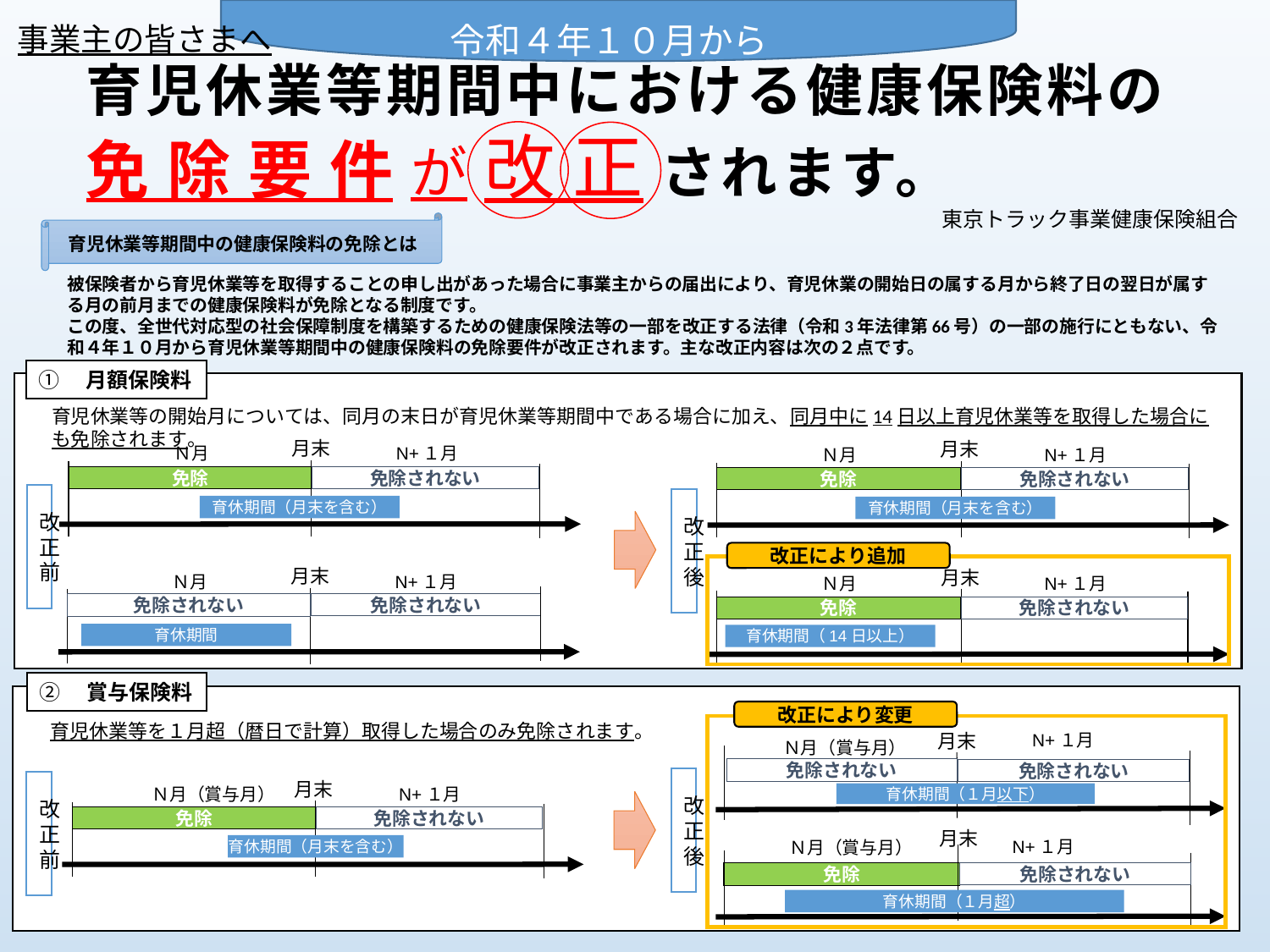

令和４年１０月から
事業主の皆さまへ
育児休業等期間中における健康保険料の
免除要件が改正されます。

東京トラック事業健康保険組合

育児休業等期間中の健康保険料の免除とは
被保険者から育児休業等を取得することの申し出があった場合に事業主からの届出により、育児休業の開始日の属する月から終了日の翌日が属する月の前月までの健康保険料が免除となる制度です。
この度、全世代対応型の社会保障制度を構築するための健康保険法等の一部を改正する法律（令和3年法律第66号）の一部の施行にともない、令和４年１０月から育児休業等期間中の健康保険料の免除要件が改正されます。主な改正内容は次の２点です。
①　月額保険料

育児休業等の開始月については、同月の末日が育児休業等期間中である場合に加え、同月中に14日以上育児休業等を取得した場合にも免除されます。
月末
月末
Ｎ月
N+１月
Ｎ月
N+１月
免除
免除されない
免除
免除されない
改正前
改正後
育休期間（月末を含む）
育休期間（月末を含む）

改正により追加

月末
月末
Ｎ月
N+１月
Ｎ月
N+１月
免除されない
免除されない
免除されない
免除
育休期間
育休期間（14日以上）
②　賞与保険料

改正により変更
Ｎ月
N+１月
育児休業等を１月超（暦日で計算）取得した場合のみ免除されます。

月末
月末
N+１月
Ｎ月（賞与月）
免除
免除されない
免除されない
改正後
改正前
月末
Ｎ月（賞与月）
N+１月
育休期間（１月以下）

免除
免除されない
月末
育休期間（月末を含む）
N+１月
Ｎ月（賞与月）
免除されない
免除
育休期間（１月超）